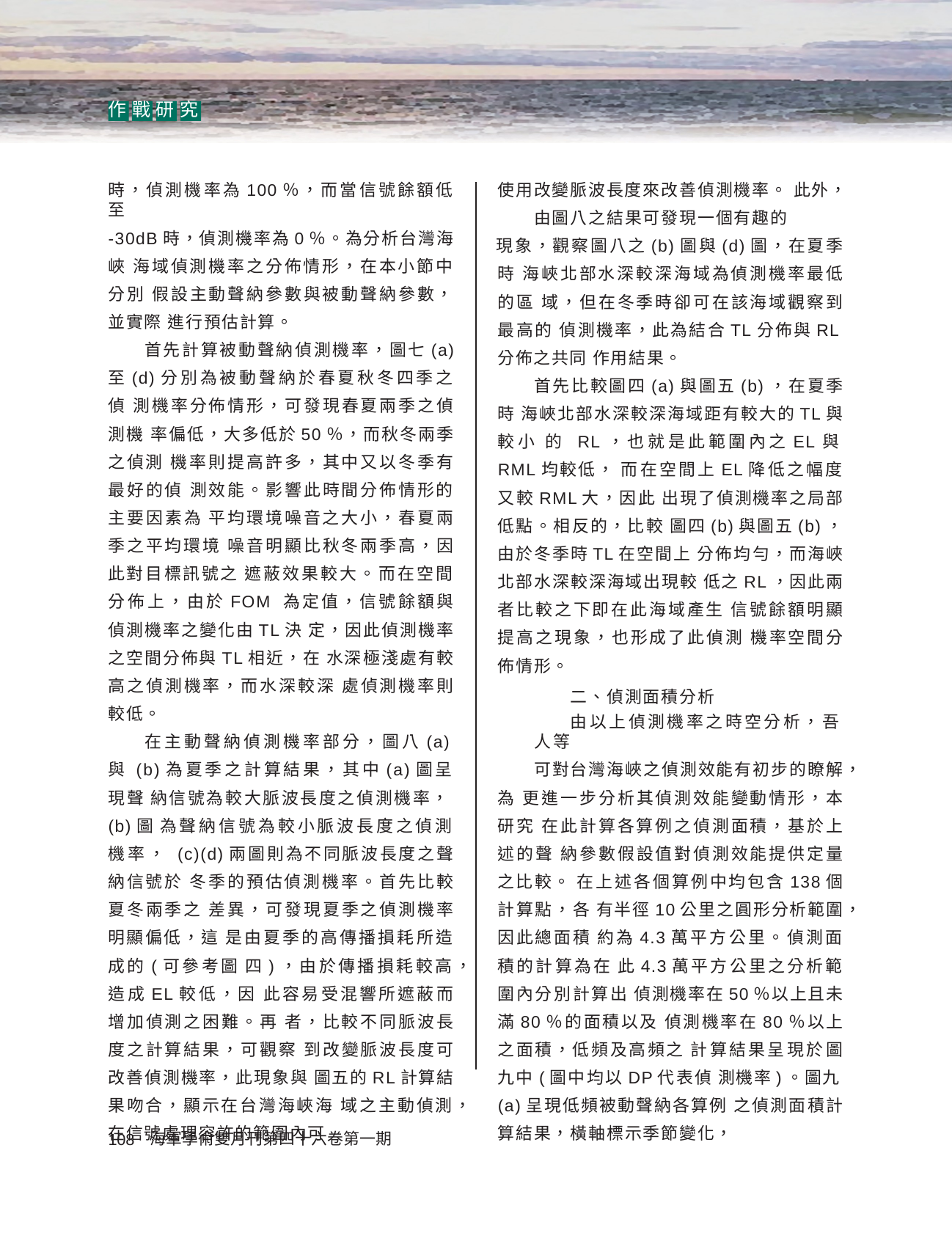

作 戰 研 究

使用改變脈波長度來改善偵測機率。 此外，由圖八之結果可發現一個有趣的
現象，觀察圖八之(b)圖與(d)圖，在夏季時 海峽北部水深較深海域為偵測機率最低的區 域，但在冬季時卻可在該海域觀察到最高的 偵測機率，此為結合TL分佈與RL分佈之共同 作用結果。
首先比較圖四(a)與圖五(b)，在夏季時 海峽北部水深較深海域距有較大的TL與較小 的 RL，也就是此範圍內之EL與RML均較低， 而在空間上EL降低之幅度又較RML大，因此 出現了偵測機率之局部低點。相反的，比較 圖四(b)與圖五(b)，由於冬季時TL在空間上 分佈均勻，而海峽北部水深較深海域出現較 低之RL，因此兩者比較之下即在此海域產生 信號餘額明顯提高之現象，也形成了此偵測 機率空間分佈情形。

二、偵測面積分析
由以上偵測機率之時空分析，吾人等
可對台灣海峽之偵測效能有初步的瞭解，為 更進一步分析其偵測效能變動情形，本研究 在此計算各算例之偵測面積，基於上述的聲 納參數假設值對偵測效能提供定量之比較。 在上述各個算例中均包含138個計算點，各 有半徑10公里之圓形分析範圍，因此總面積 約為4.3萬平方公里。偵測面積的計算為在 此4.3萬平方公里之分析範圍內分別計算出 偵測機率在50％以上且未滿80％的面積以及 偵測機率在80％以上之面積，低頻及高頻之 計算結果呈現於圖九中(圖中均以DP代表偵 測機率)。圖九(a)呈現低頻被動聲納各算例 之偵測面積計算結果，橫軸標示季節變化，
時，偵測機率為100％，而當信號餘額低至
-30dB時，偵測機率為0％。為分析台灣海峽 海域偵測機率之分佈情形，在本小節中分別 假設主動聲納參數與被動聲納參數，並實際 進行預估計算。
首先計算被動聲納偵測機率，圖七(a) 至(d)分別為被動聲納於春夏秋冬四季之偵 測機率分佈情形，可發現春夏兩季之偵測機 率偏低，大多低於50％，而秋冬兩季之偵測 機率則提高許多，其中又以冬季有最好的偵 測效能。影響此時間分佈情形的主要因素為 平均環境噪音之大小，春夏兩季之平均環境 噪音明顯比秋冬兩季高，因此對目標訊號之 遮蔽效果較大。而在空間分佈上，由於FOM 為定值，信號餘額與偵測機率之變化由TL決 定，因此偵測機率之空間分佈與TL相近，在 水深極淺處有較高之偵測機率，而水深較深 處偵測機率則較低。
在主動聲納偵測機率部分，圖八(a)與 (b)為夏季之計算結果，其中(a)圖呈現聲 納信號為較大脈波長度之偵測機率，(b)圖 為聲納信號為較小脈波長度之偵測機率， (c)(d)兩圖則為不同脈波長度之聲納信號於 冬季的預估偵測機率。首先比較夏冬兩季之 差異，可發現夏季之偵測機率明顯偏低，這 是由夏季的高傳播損耗所造成的(可參考圖 四)，由於傳播損耗較高，造成EL較低，因 此容易受混響所遮蔽而增加偵測之困難。再 者，比較不同脈波長度之計算結果，可觀察 到改變脈波長度可改善偵測機率，此現象與 圖五的RL計算結果吻合，顯示在台灣海峽海 域之主動偵測，在信號處理容許的範圍內可

海軍學術雙月刊第四十六卷第一期
108